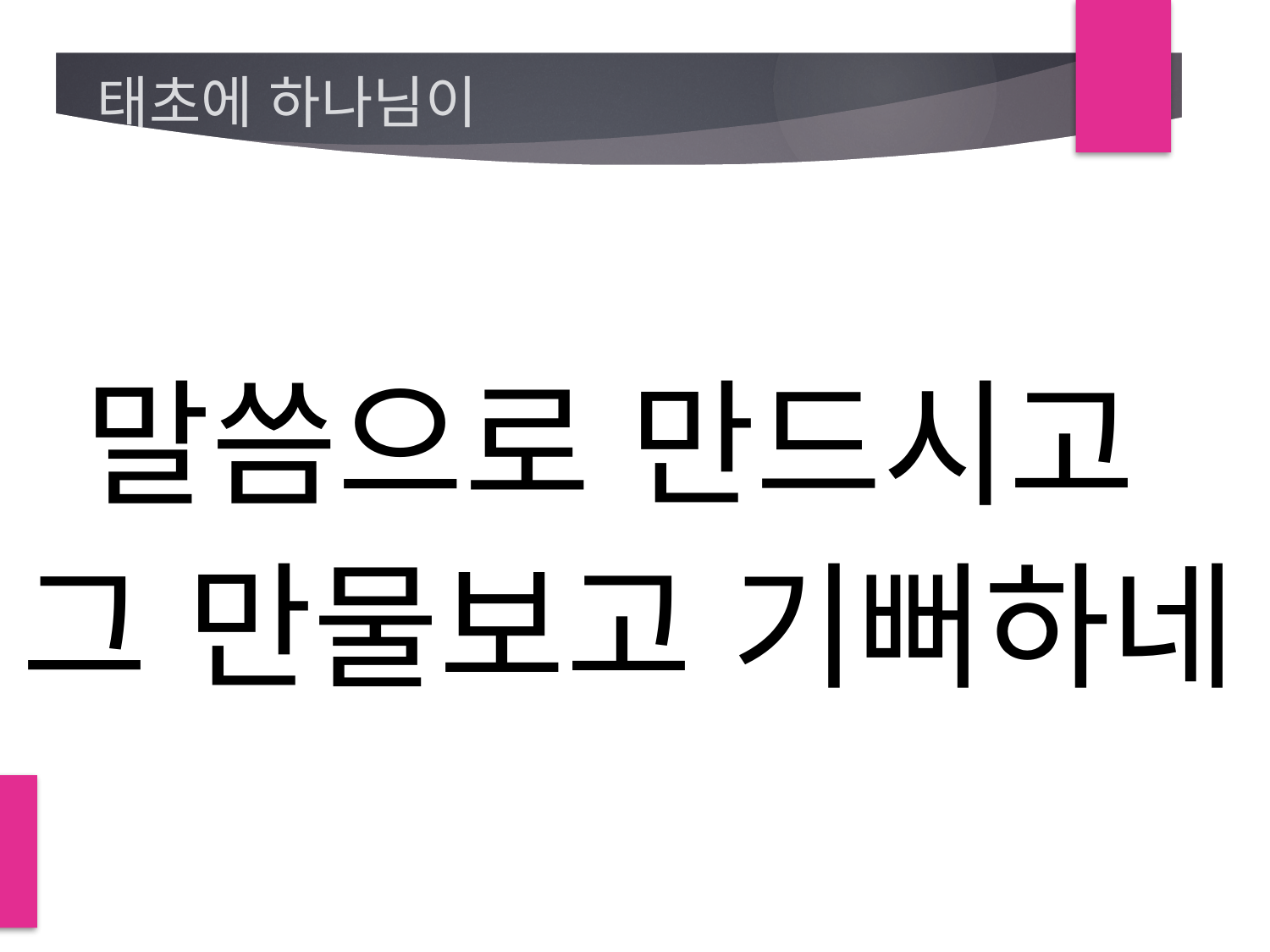

# 태초에 하나님이
말씀으로 만드시고
그 만물보고 기뻐하네